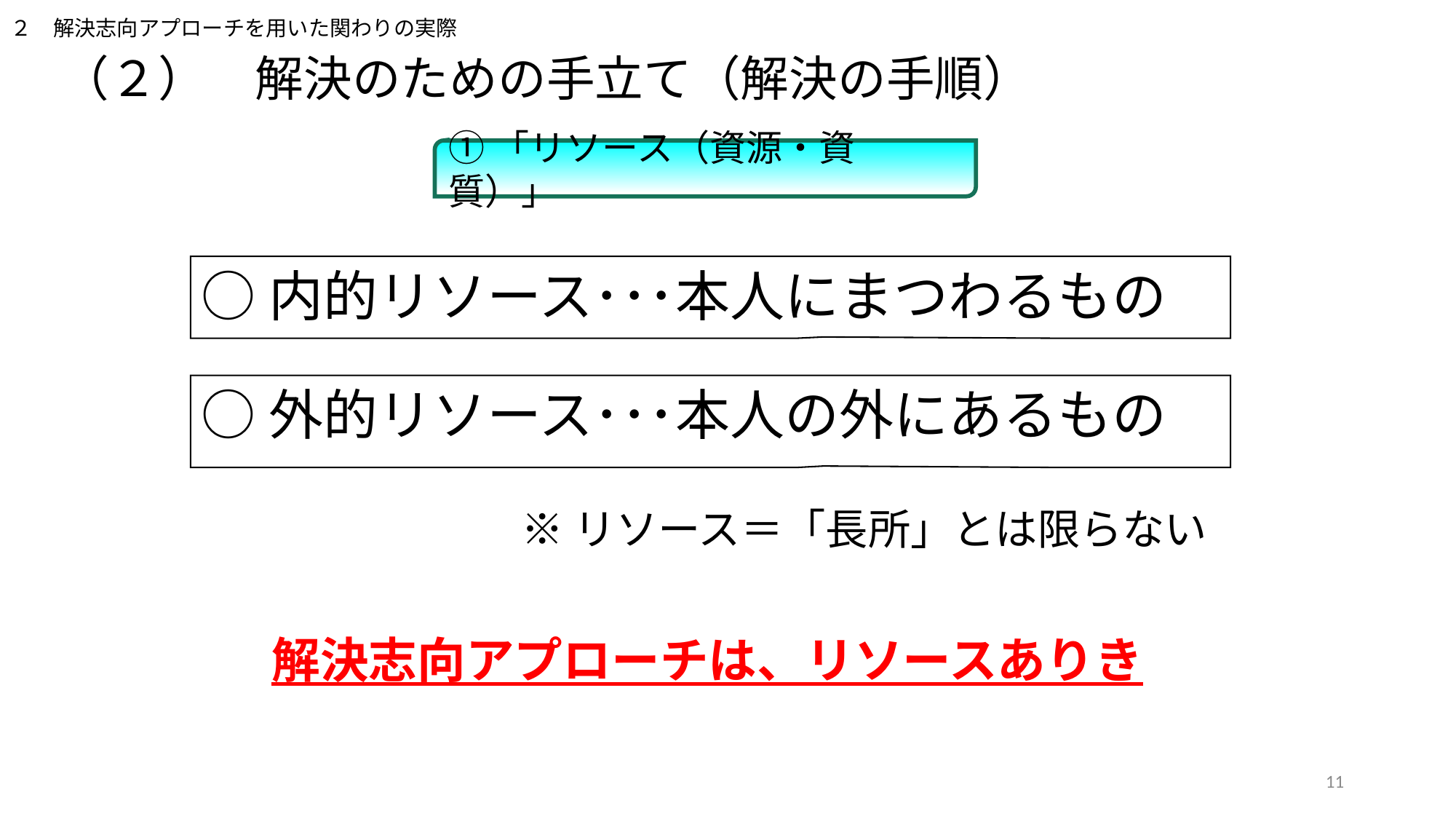

２　解決志向アプローチを用いた関わりの実際
（２）　解決のための手立て（解決の手順）
①「リソース（資源・資質）」
○内的リソース･･･本人にまつわるもの

○外的リソース･･･本人の外にあるもの

※リソース＝「長所」とは限らない
解決志向アプローチは、リソースありき
11